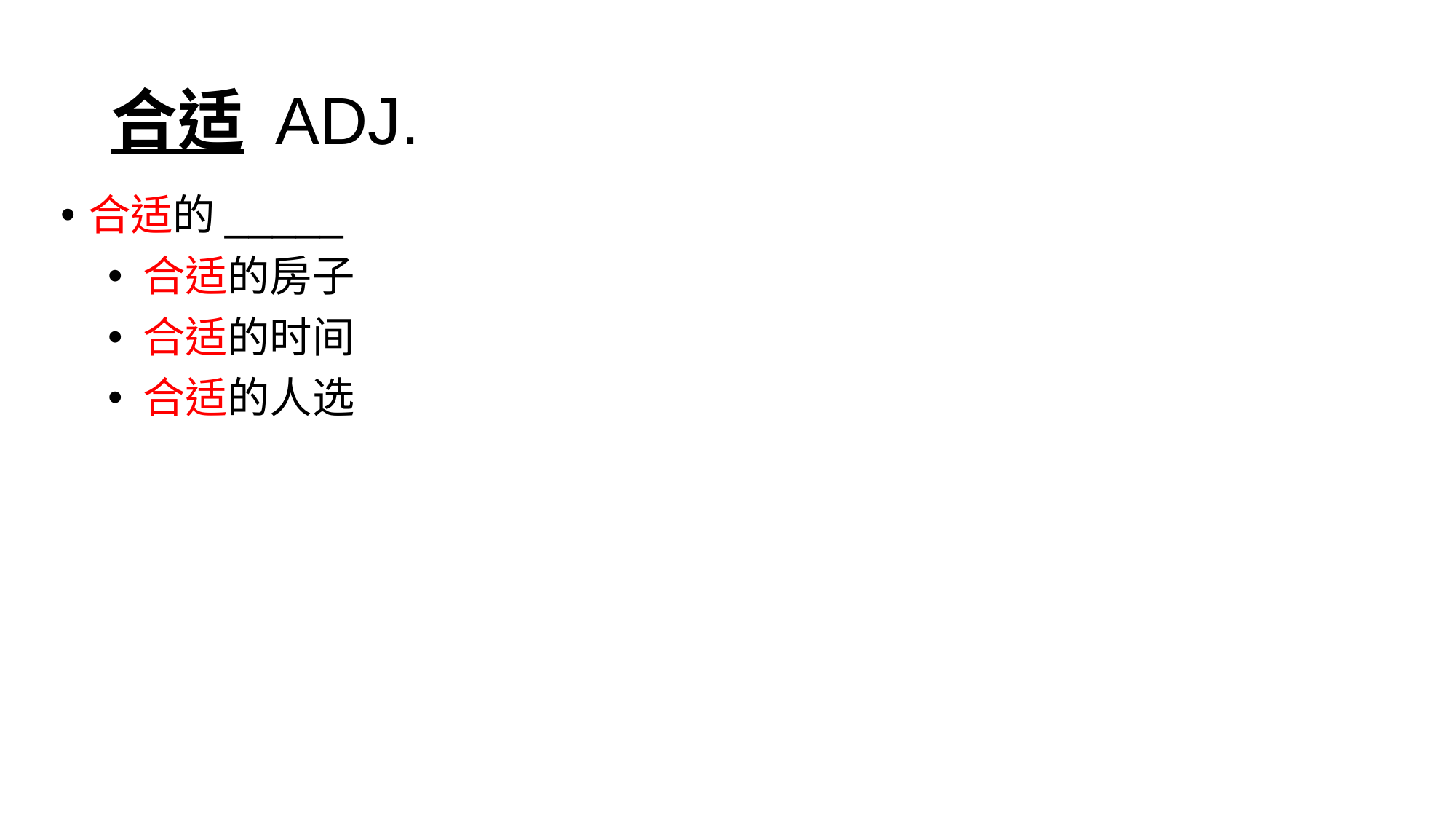

# 合适 ADJ.
合适的_____
合适的房子
合适的时间
合适的人选